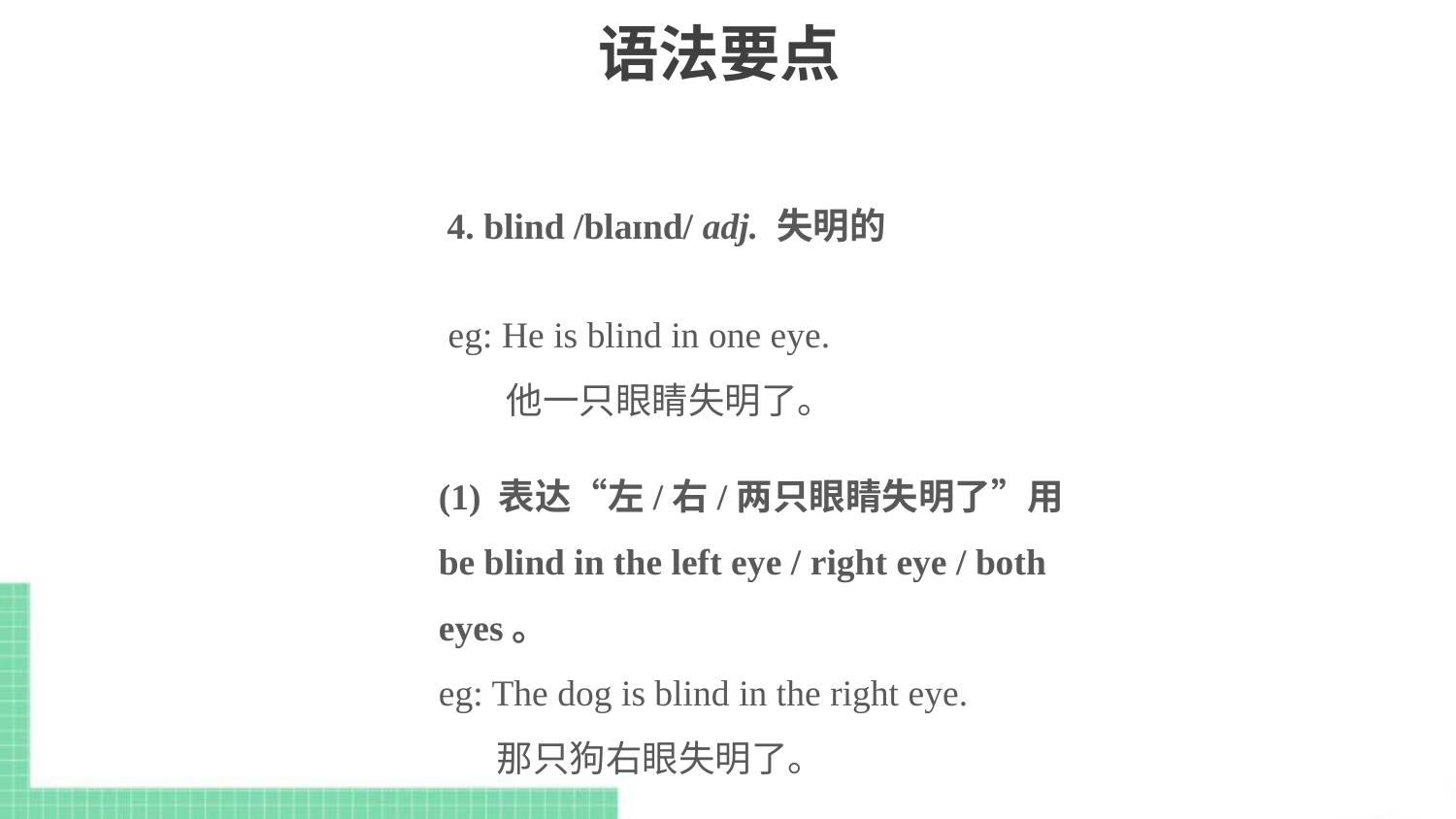

# 语法要点
4. blind /blaɪnd/ adj. 失明的
eg: He is blind in one eye.
      他一只眼睛失明了。
(1) 表达“左/右/两只眼睛失明了”用
be blind in the left eye / right eye / both eyes。
eg: The dog is blind in the right eye.
      那只狗右眼失明了。